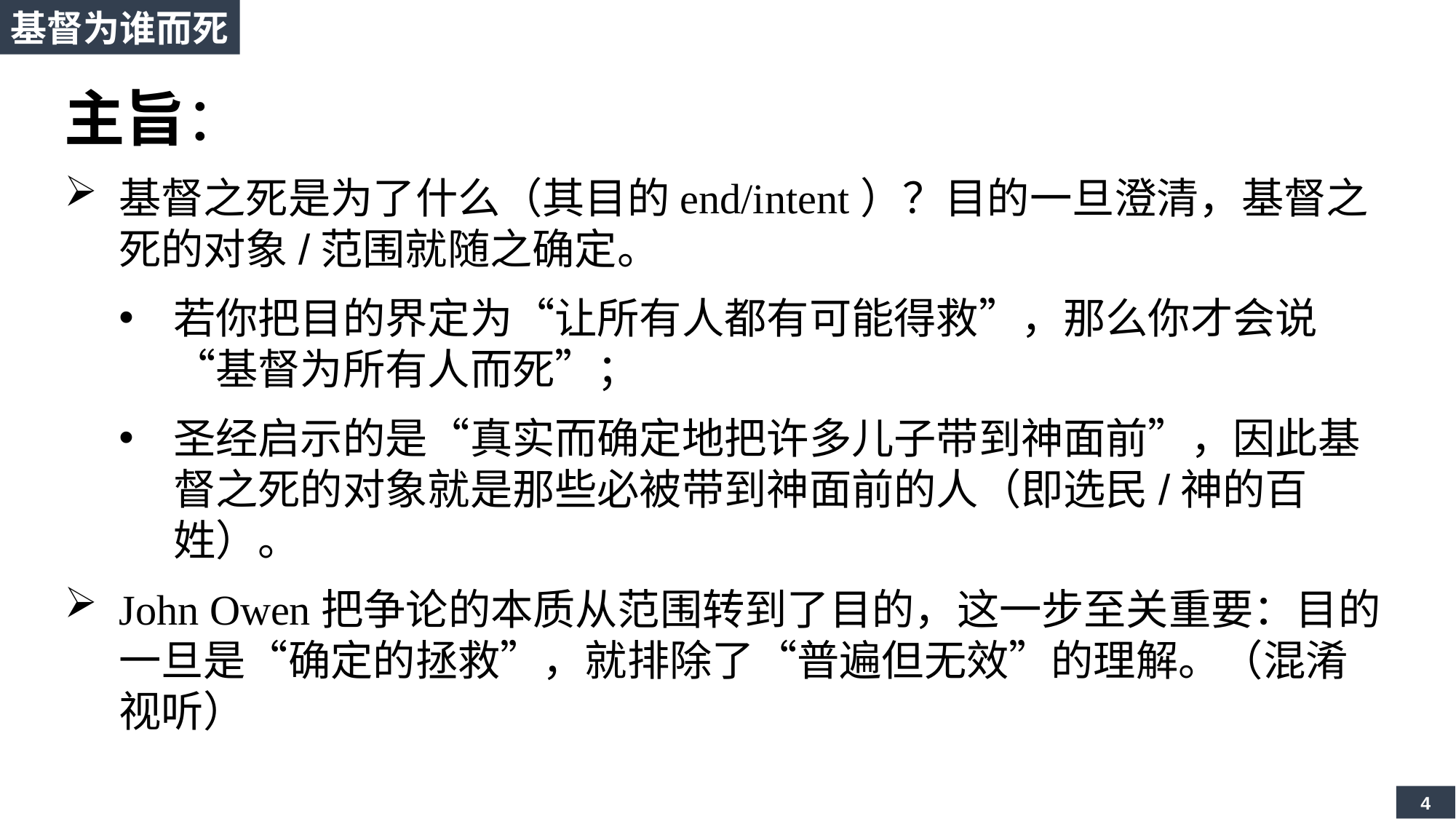

基督为谁而死
主旨：
基督之死是为了什么（其目的end/intent）？目的一旦澄清，基督之死的对象/范围就随之确定。
若你把目的界定为“让所有人都有可能得救”，那么你才会说“基督为所有人而死”；
圣经启示的是“真实而确定地把许多儿子带到神面前”，因此基督之死的对象就是那些必被带到神面前的人（即选民/神的百姓）。
John Owen把争论的本质从范围转到了目的，这一步至关重要：目的一旦是“确定的拯救”，就排除了“普遍但无效”的理解。（混淆视听）
4